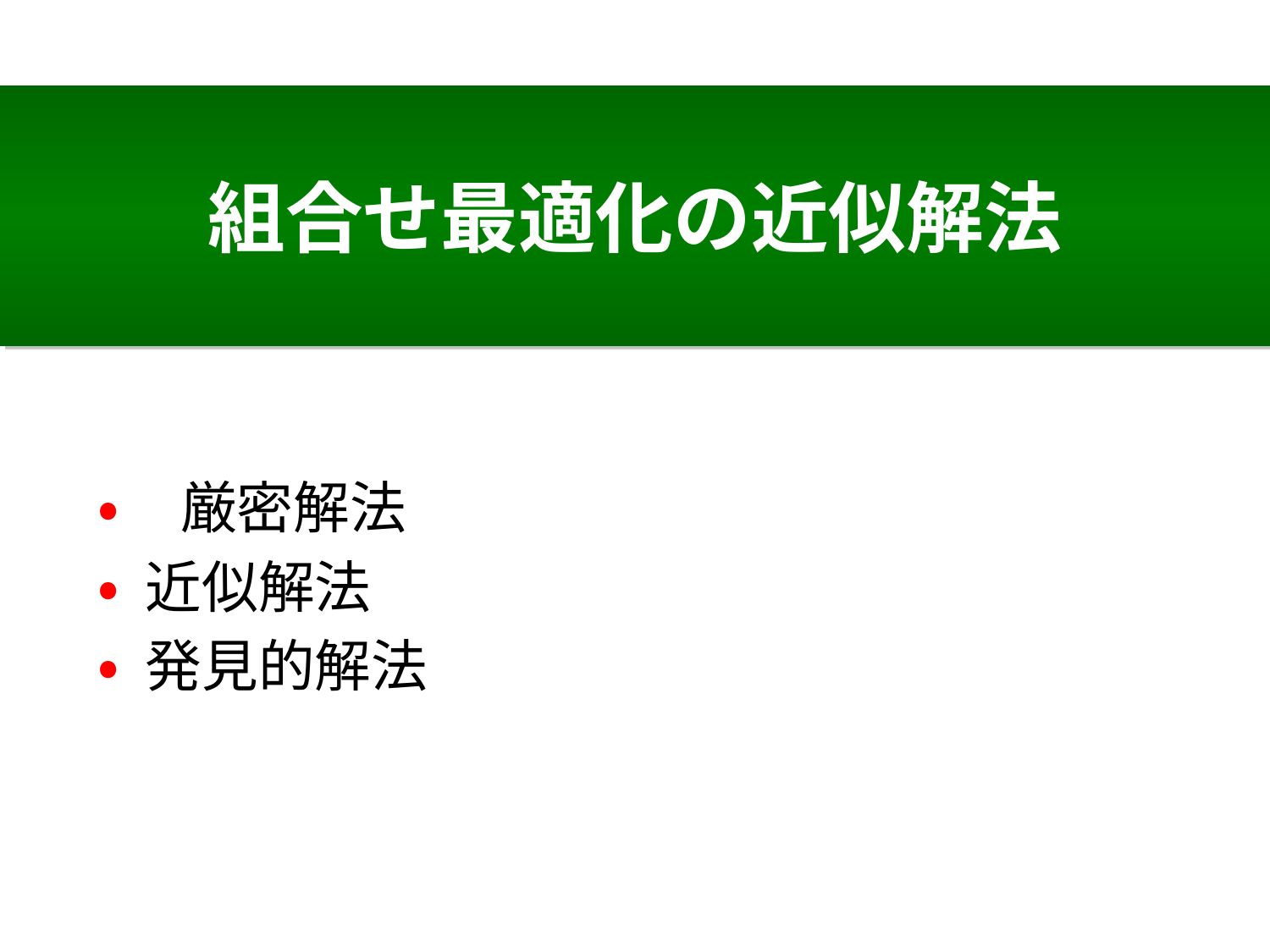

# 組合せ最適化の近似解法
• 厳密解法
• 近似解法
• 発見的解法